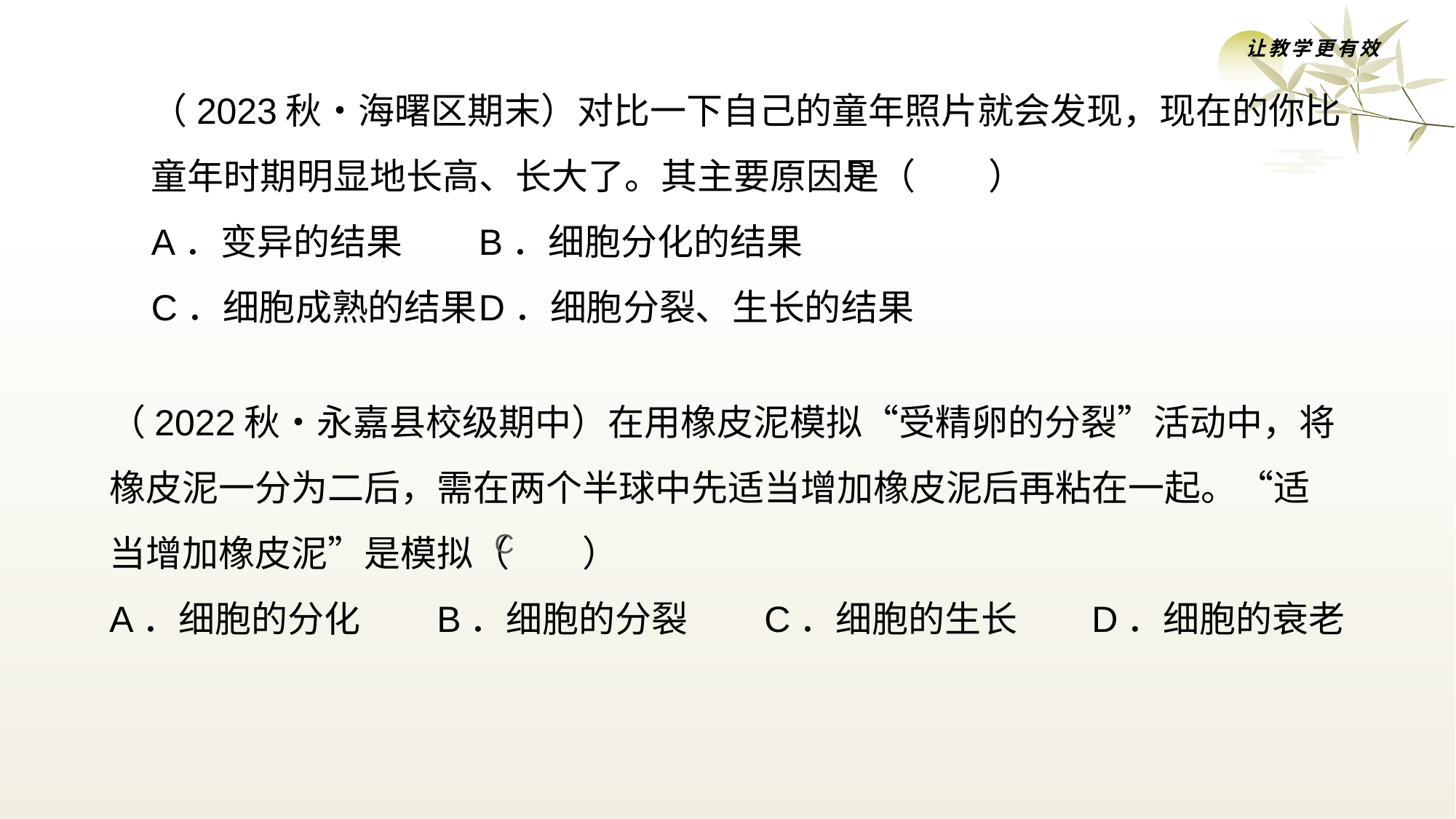

让教学更有效
（2023秋•海曙区期末）对比一下自己的童年照片就会发现，现在的你比童年时期明显地长高、长大了。其主要原因是（　　）
A．变异的结果	B．细胞分化的结果
C．细胞成熟的结果	D．细胞分裂、生长的结果
D
（2022秋•永嘉县校级期中）在用橡皮泥模拟“受精卵的分裂”活动中，将橡皮泥一分为二后，需在两个半球中先适当增加橡皮泥后再粘在一起。“适当增加橡皮泥”是模拟（　　）
A．细胞的分化	B．细胞的分裂	C．细胞的生长	D．细胞的衰老

C